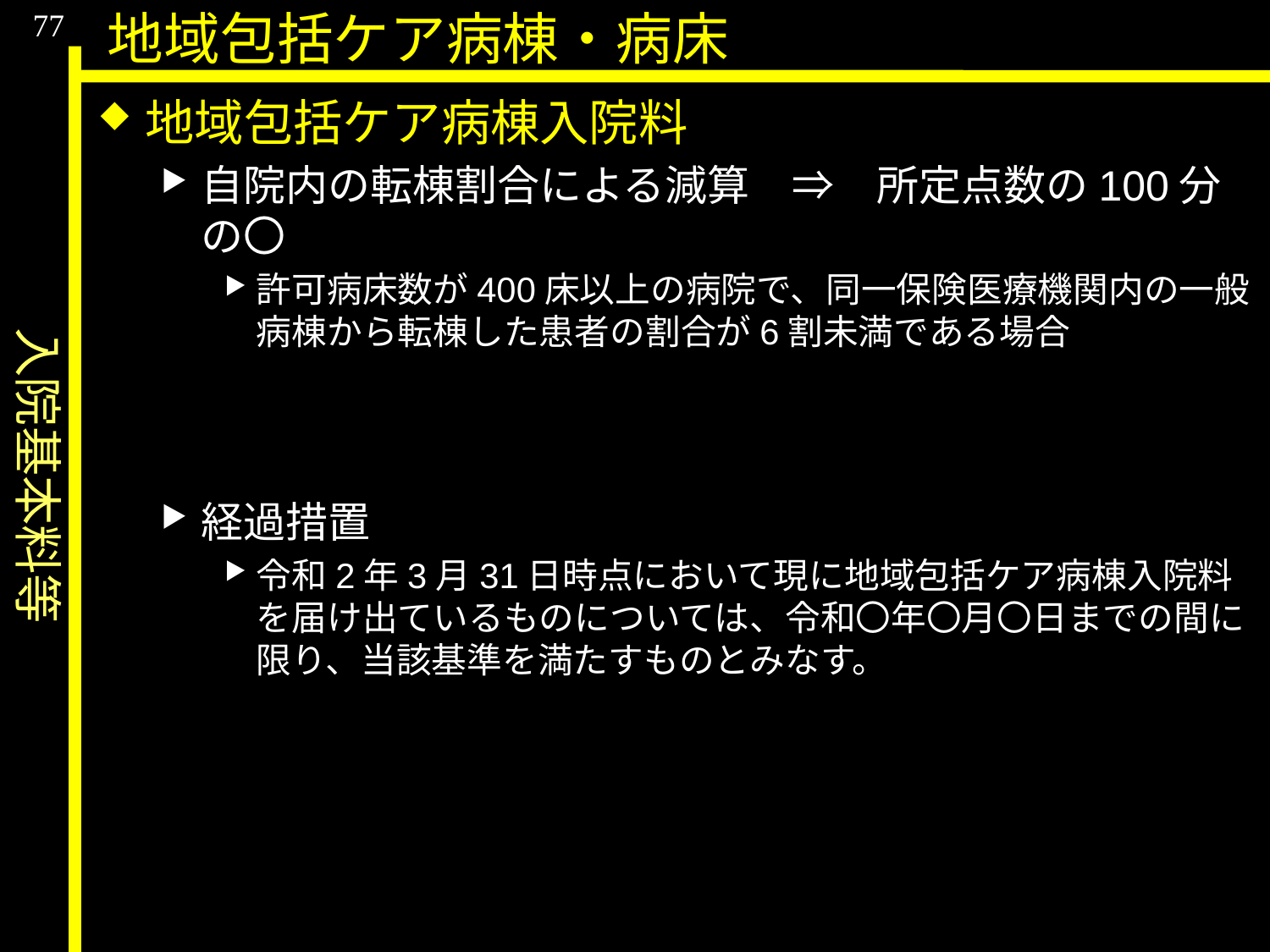

入院基本料等
77
地域包括ケア病棟・病床

地域包括ケア病棟入院料
自院内の転棟割合による減算　⇒　所定点数の100分の〇
許可病床数が400床以上の病院で、同一保険医療機関内の一般病棟から転棟した患者の割合が6割未満である場合

経過措置
令和2年3月31日時点において現に地域包括ケア病棟入院料を届け出ているものについては、令和〇年〇月〇日までの間に限り、当該基準を満たすものとみなす。